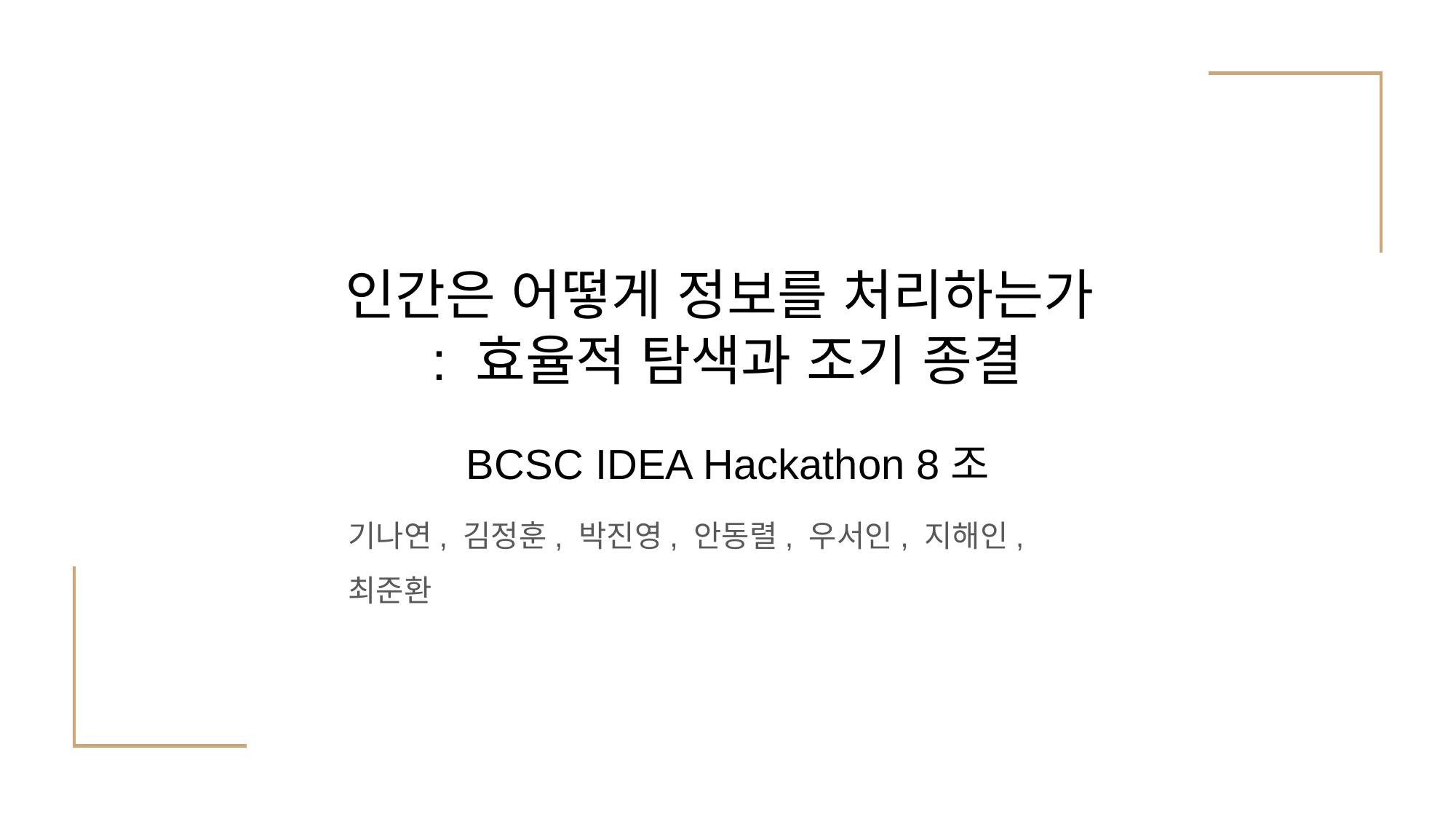

# BCSC IDEA Hackathon 8조
인간은 어떻게 정보를 처리하는가
: 효율적 탐색과 조기 종결
기나연, 김정훈, 박진영, 안동렬, 우서인, 지해인, 최준환